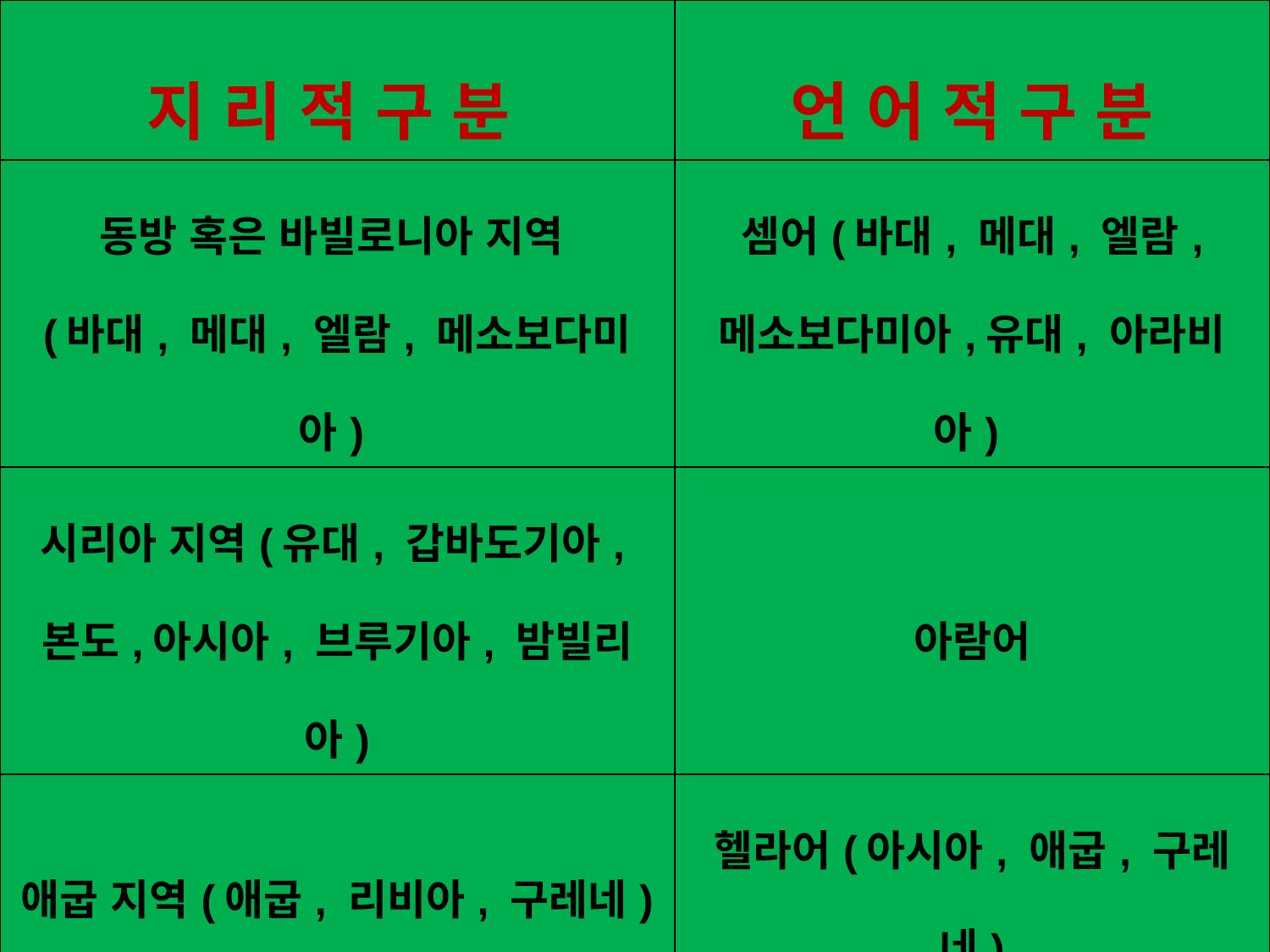

| 지 리 적 구 분 | 언 어 적 구 분 |
| --- | --- |
| 동방 혹은 바빌로니아 지역 (바대, 메대, 엘람, 메소보다미아) | 셈어(바대, 메대, 엘람, 메소보다미아,유대, 아라비아) |
| 시리아 지역(유대, 갑바도기아,본도,아시아, 브루기아, 밤빌리아) | 아람어 |
| 애굽 지역(애굽, 리비아, 구레네) | 헬라어(아시아, 애굽, 구레네) |
| 로마 지역(로마) | 라틴어 (로마) |